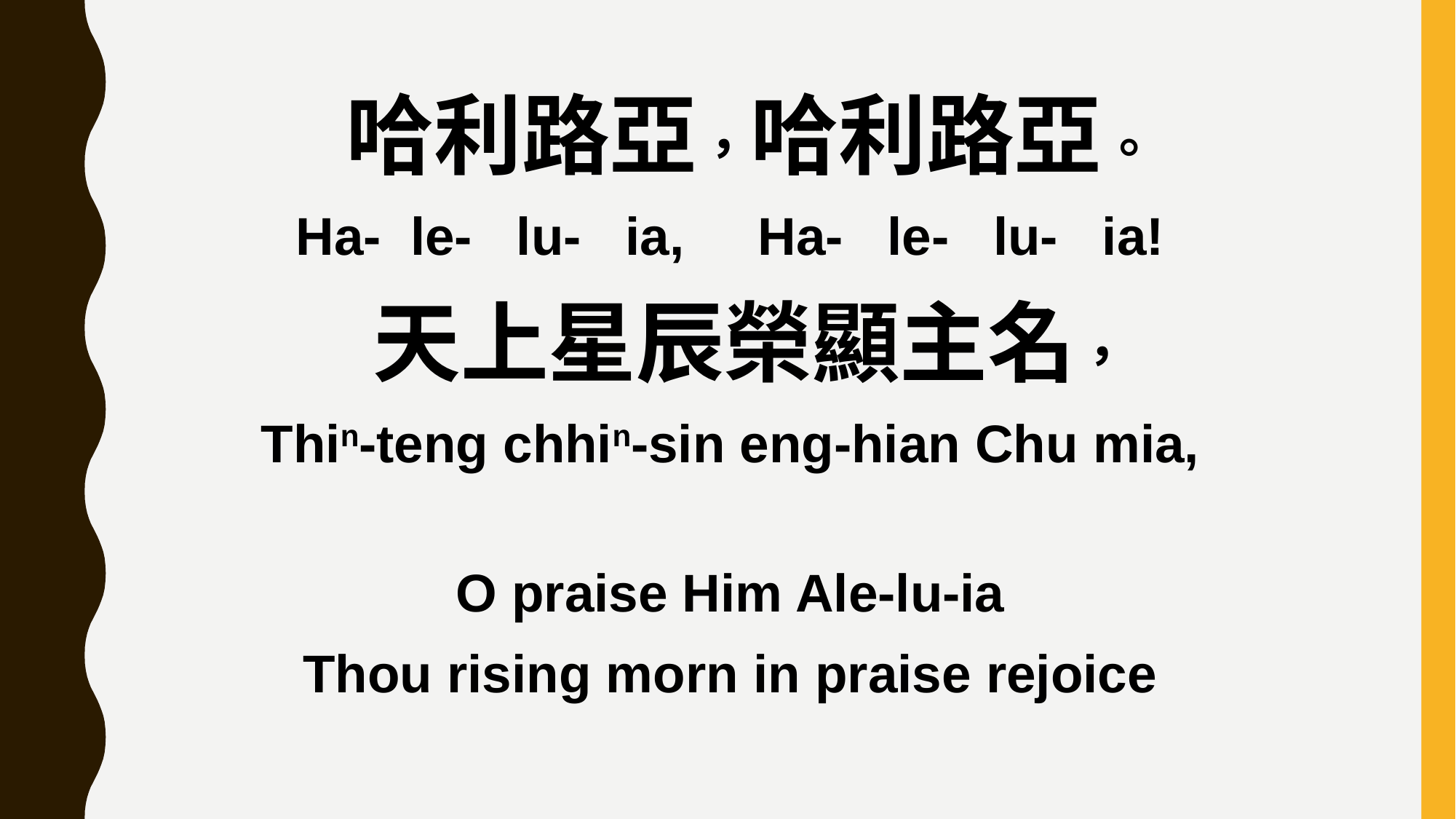

哈利路亞，哈利路亞。
Ha-  le-   lu-   ia,     Ha-   le-   lu-   ia!
 天上星辰榮顯主名，
Thin-teng chhin-sin eng-hian Chu mia,

O praise Him Ale-lu-ia
Thou rising morn in praise rejoice